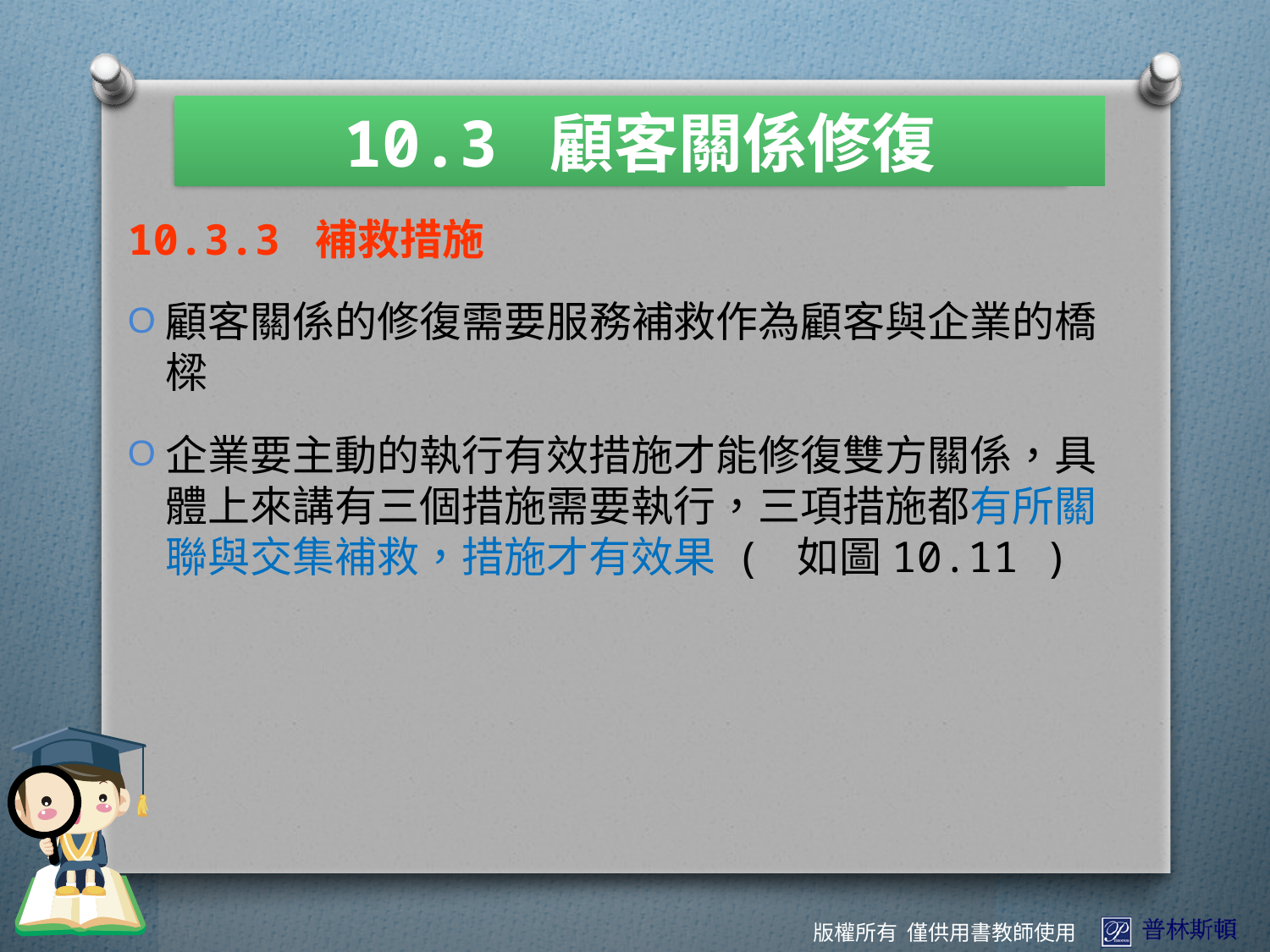

10.3 顧客關係修復
10.3.3 補救措施
顧客關係的修復需要服務補救作為顧客與企業的橋樑
企業要主動的執行有效措施才能修復雙方關係，具體上來講有三個措施需要執行，三項措施都有所關聯與交集補救，措施才有效果 ( 如圖10.11 )